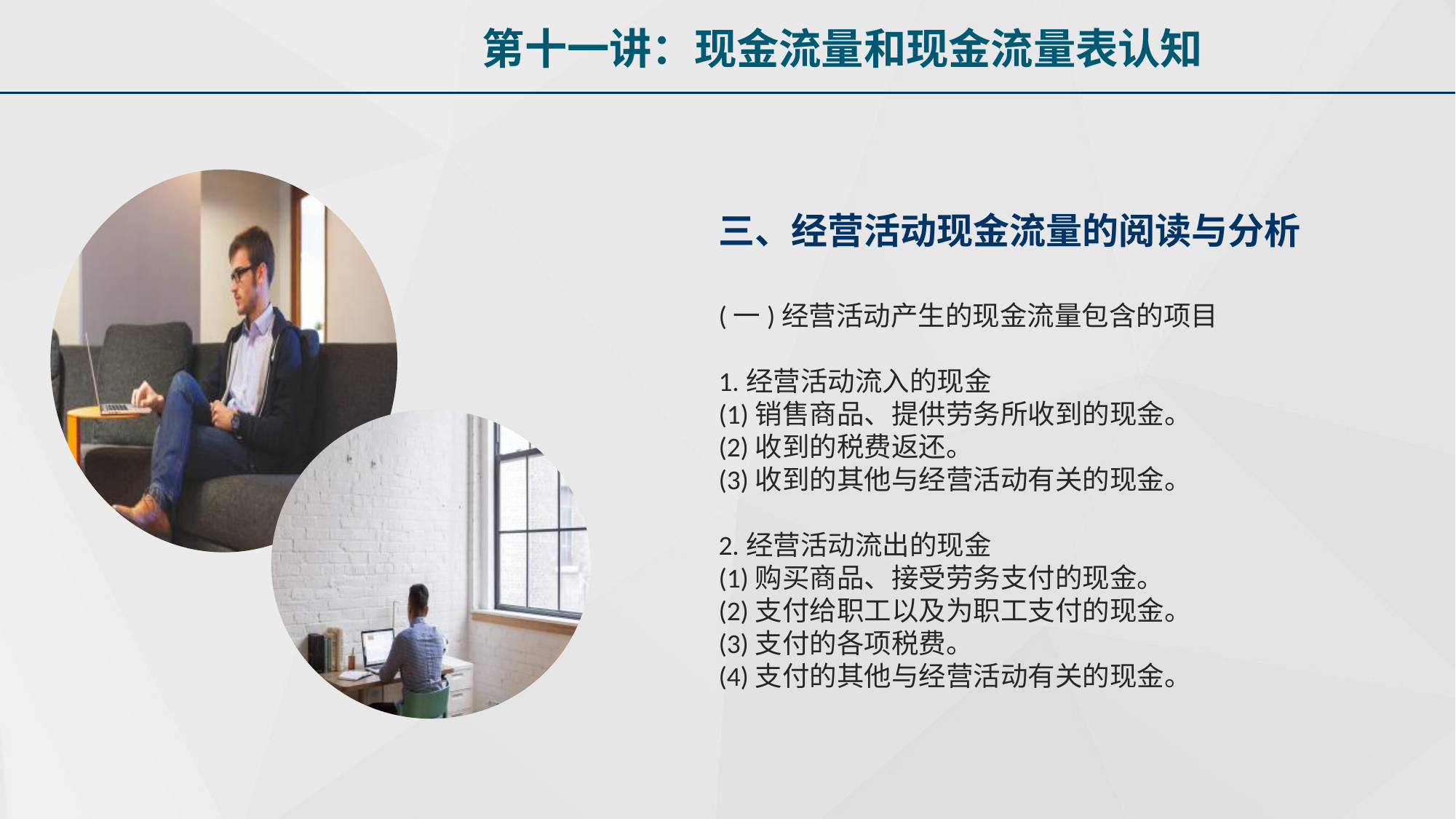

第十一讲：现金流量和现金流量表认知

三、经营活动现金流量的阅读与分析
(一)经营活动产生的现金流量包含的项目

1.经营活动流入的现金
(1)销售商品、提供劳务所收到的现金。
(2)收到的税费返还。
(3)收到的其他与经营活动有关的现金。

2.经营活动流出的现金
(1)购买商品、接受劳务支付的现金。
(2)支付给职工以及为职工支付的现金。
(3)支付的各项税费。
(4)支付的其他与经营活动有关的现金。